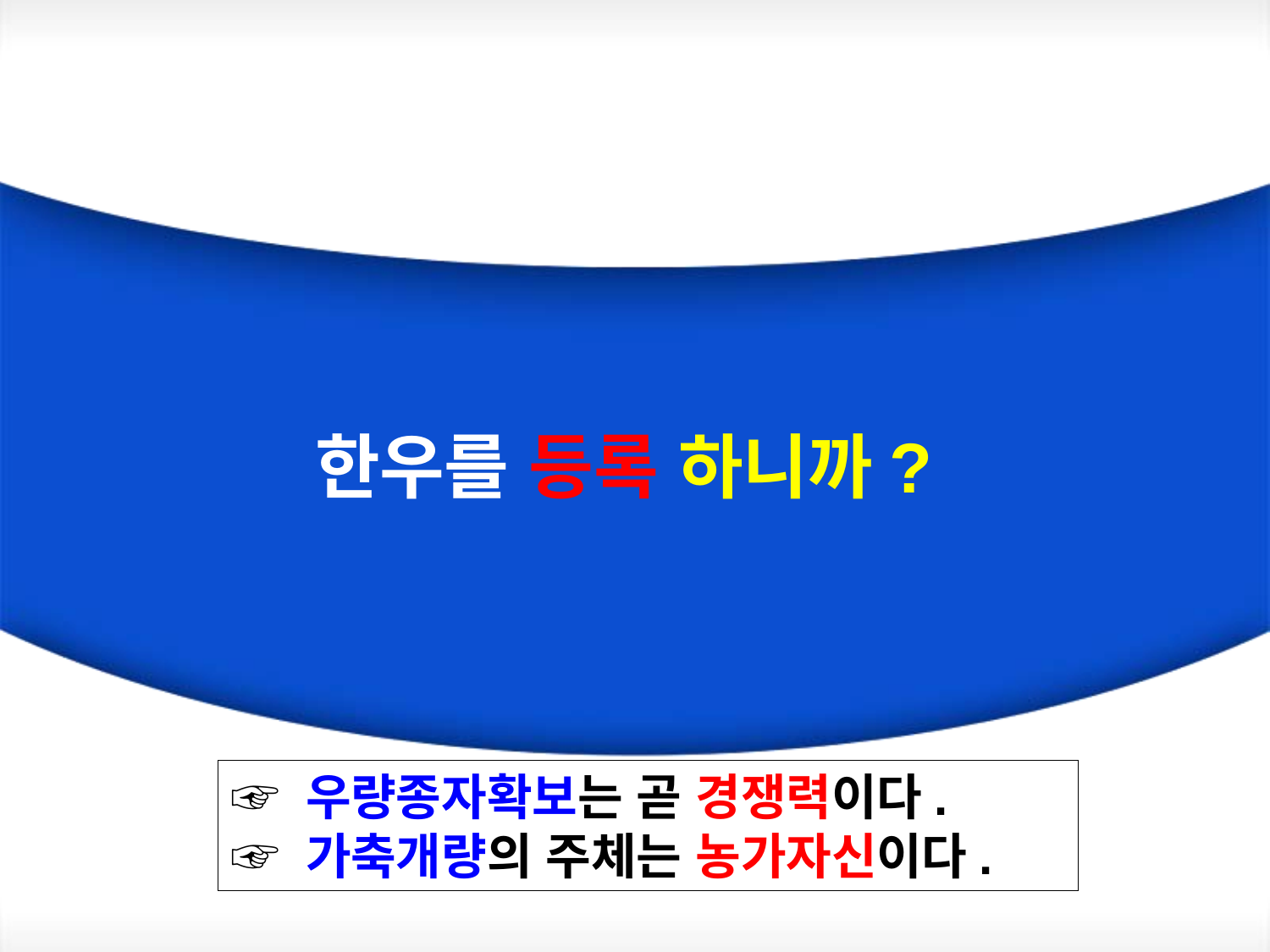

한우를 등록 하니까?
☞ 우량종자확보는 곧 경쟁력이다.
☞ 가축개량의 주체는 농가자신이다.